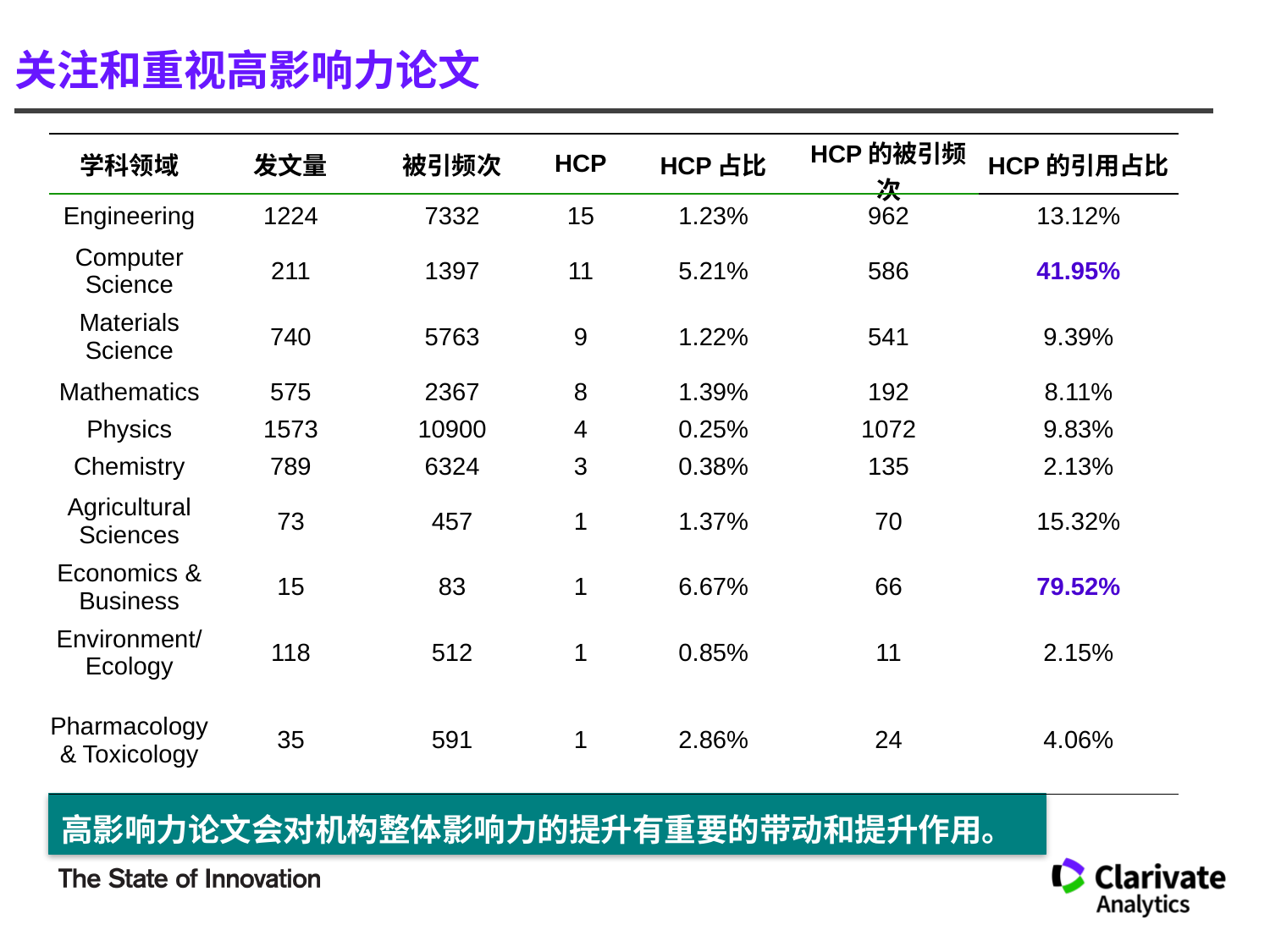

# 关注和重视高影响力论文
| 学科领域 | 发文量 | 被引频次 | HCP | HCP占比 | HCP的被引频次 | HCP的引用占比 |
| --- | --- | --- | --- | --- | --- | --- |
| Engineering | 1224 | 7332 | 15 | 1.23% | 962 | 13.12% |
| Computer Science | 211 | 1397 | 11 | 5.21% | 586 | 41.95% |
| Materials Science | 740 | 5763 | 9 | 1.22% | 541 | 9.39% |
| Mathematics | 575 | 2367 | 8 | 1.39% | 192 | 8.11% |
| Physics | 1573 | 10900 | 4 | 0.25% | 1072 | 9.83% |
| Chemistry | 789 | 6324 | 3 | 0.38% | 135 | 2.13% |
| Agricultural Sciences | 73 | 457 | 1 | 1.37% | 70 | 15.32% |
| Economics & Business | 15 | 83 | 1 | 6.67% | 66 | 79.52% |
| Environment/Ecology | 118 | 512 | 1 | 0.85% | 11 | 2.15% |
| Pharmacology & Toxicology | 35 | 591 | 1 | 2.86% | 24 | 4.06% |
高影响力论文会对机构整体影响力的提升有重要的带动和提升作用。